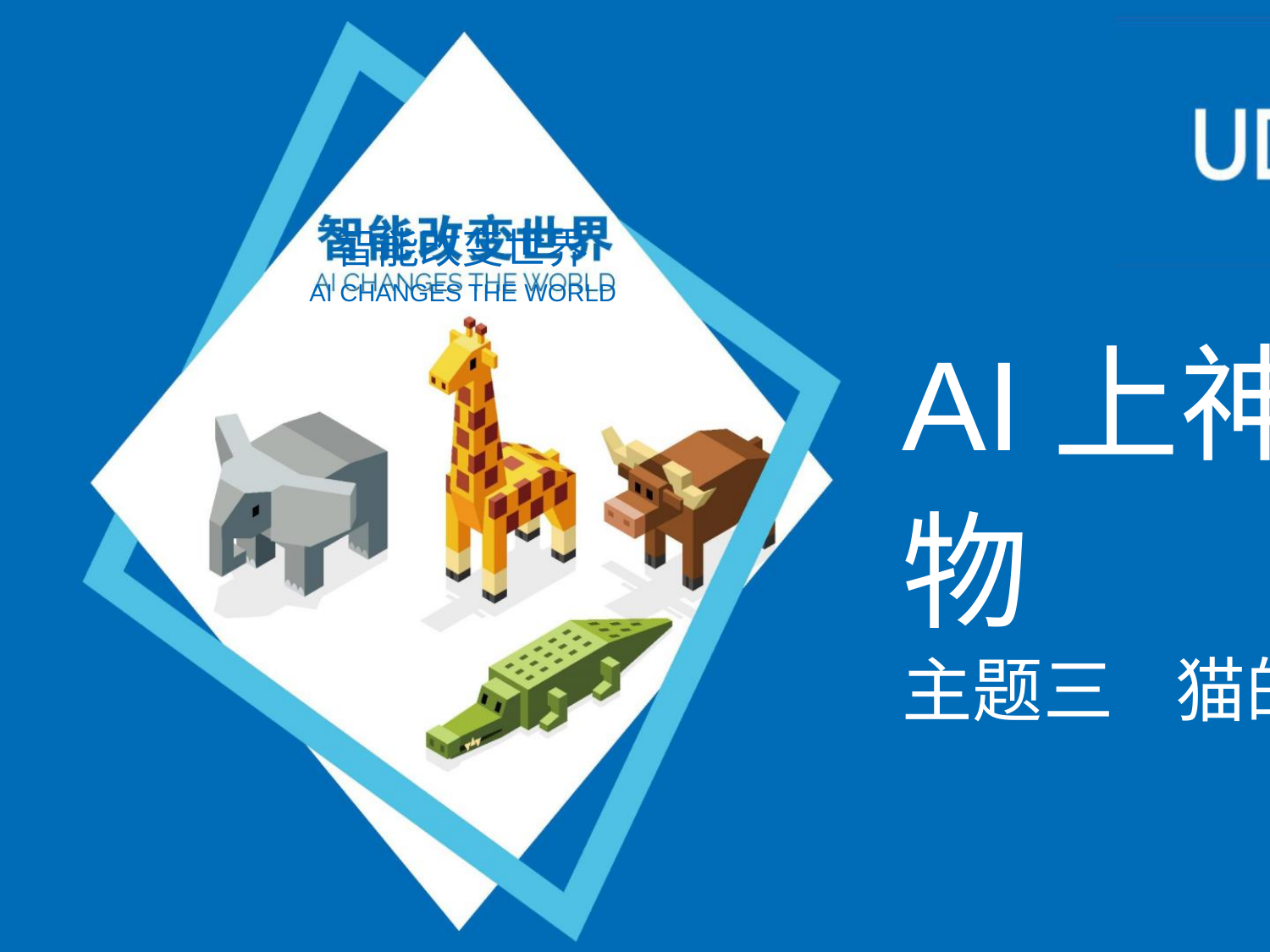

智能改变世界
AI CHANGES THE WORLD
AI上神奇动物
Zootopia
主题三 猫的眼睛